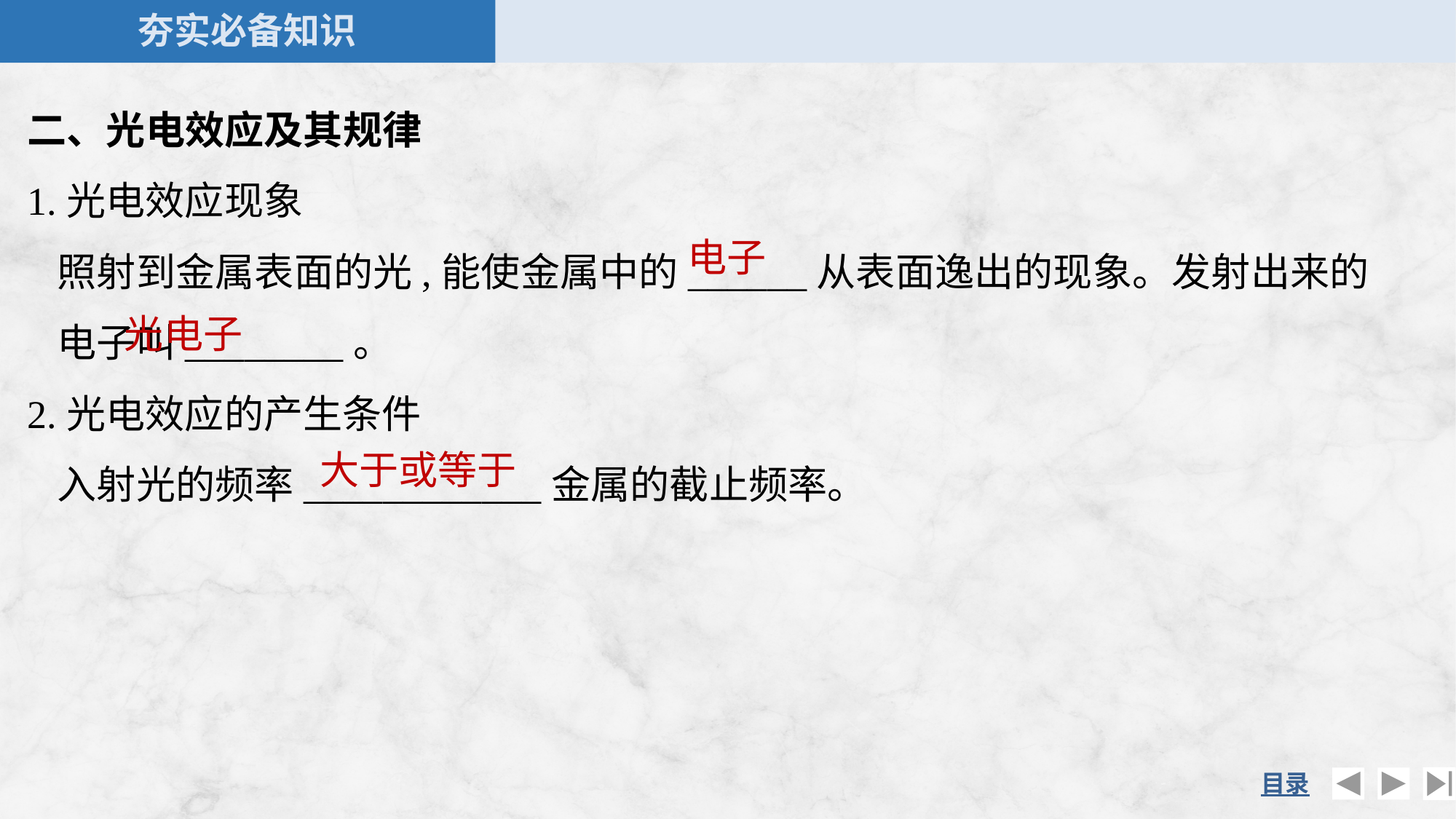

二、光电效应及其规律
1.光电效应现象
	照射到金属表面的光,能使金属中的______从表面逸出的现象。发射出来的电子叫________。
2.光电效应的产生条件
	入射光的频率____________金属的截止频率。
电子
光电子
大于或等于